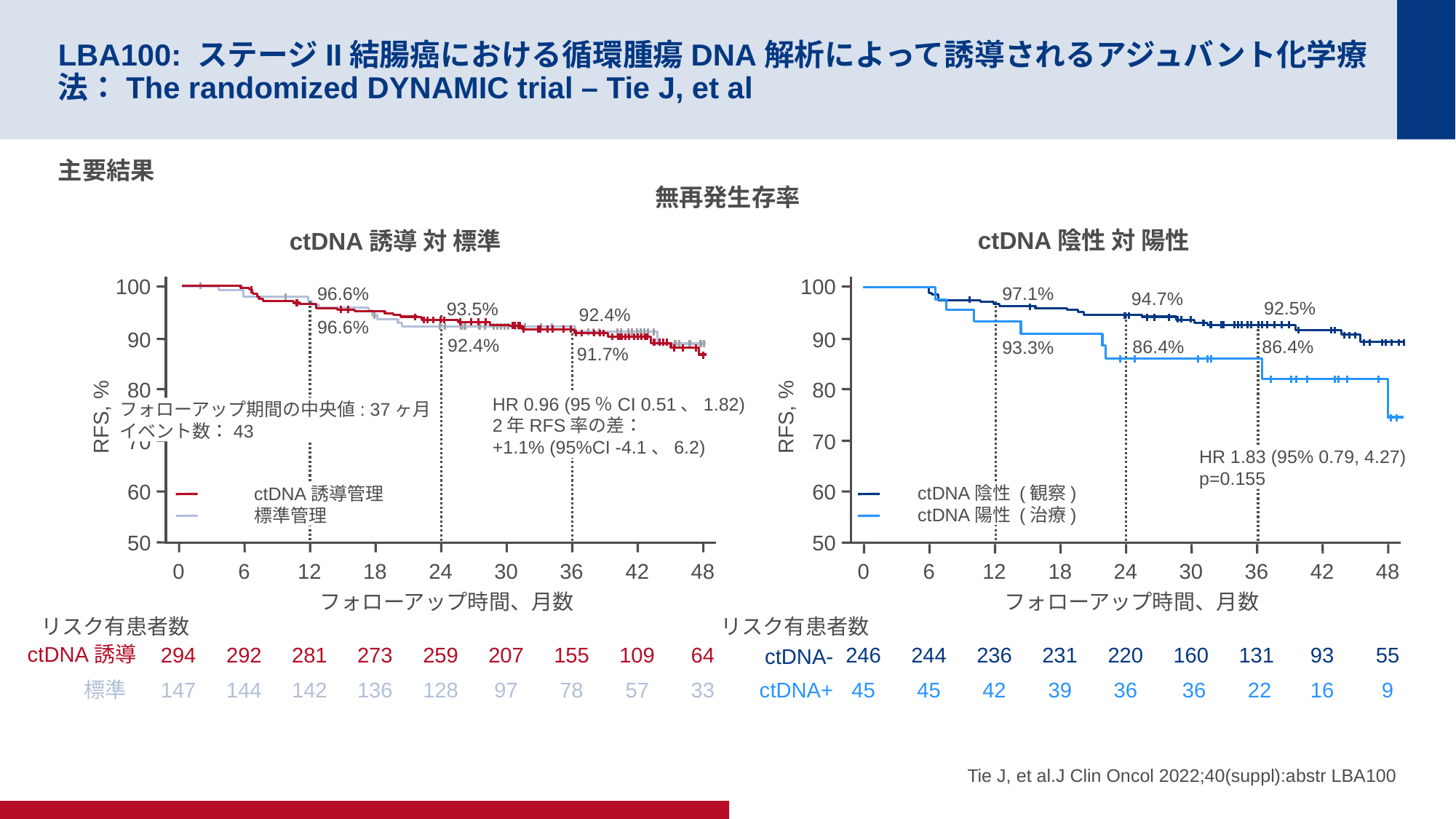

# LBA100: ステージII結腸癌における循環腫瘍DNA解析によって誘導されるアジュバント化学療法：The randomized DYNAMIC trial – Tie J, et al
主要結果
無再発生存率
ctDNA陰性 対 陽性
ctDNA誘導 対 標準
100

90

80

RFS, %
70

60

50

96.6%

93.5%
92.4%
96.6%
92.4%
91.7%
HR 0.96 (95％CI 0.51、1.82)
2年RFS率の差：
+1.1% (95%CI -4.1、6.2)
フォローアップ期間の中央値: 37ヶ月
イベント数：43
ctDNA誘導管理
標準管理

0
6
12
18
24
30
36
42
48
フォローアップ時間、月数
リスク有患者数
ctDNA誘導
294
292
281
273
259
207
155
109
64
標準
147
144
142
136
128
97
78
57
33
100

90

80

RFS, %
70

60

50

97.1%

94.7%

92.5%
86.4%
86.4%
93.3%
HR 1.83 (95% 0.79, 4.27)
p=0.155
ctDNA陰性 (観察)
ctDNA陽性 (治療)

0
6
12
18
24
30
36
42
48
フォローアップ時間、月数
リスク有患者数
246
244
236
231
220
160
131
93
55
ctDNA-
ctDNA+
45
45
42
39
36
 36
 22
16
9
Tie J, et al.J Clin Oncol 2022;40(suppl):abstr LBA100